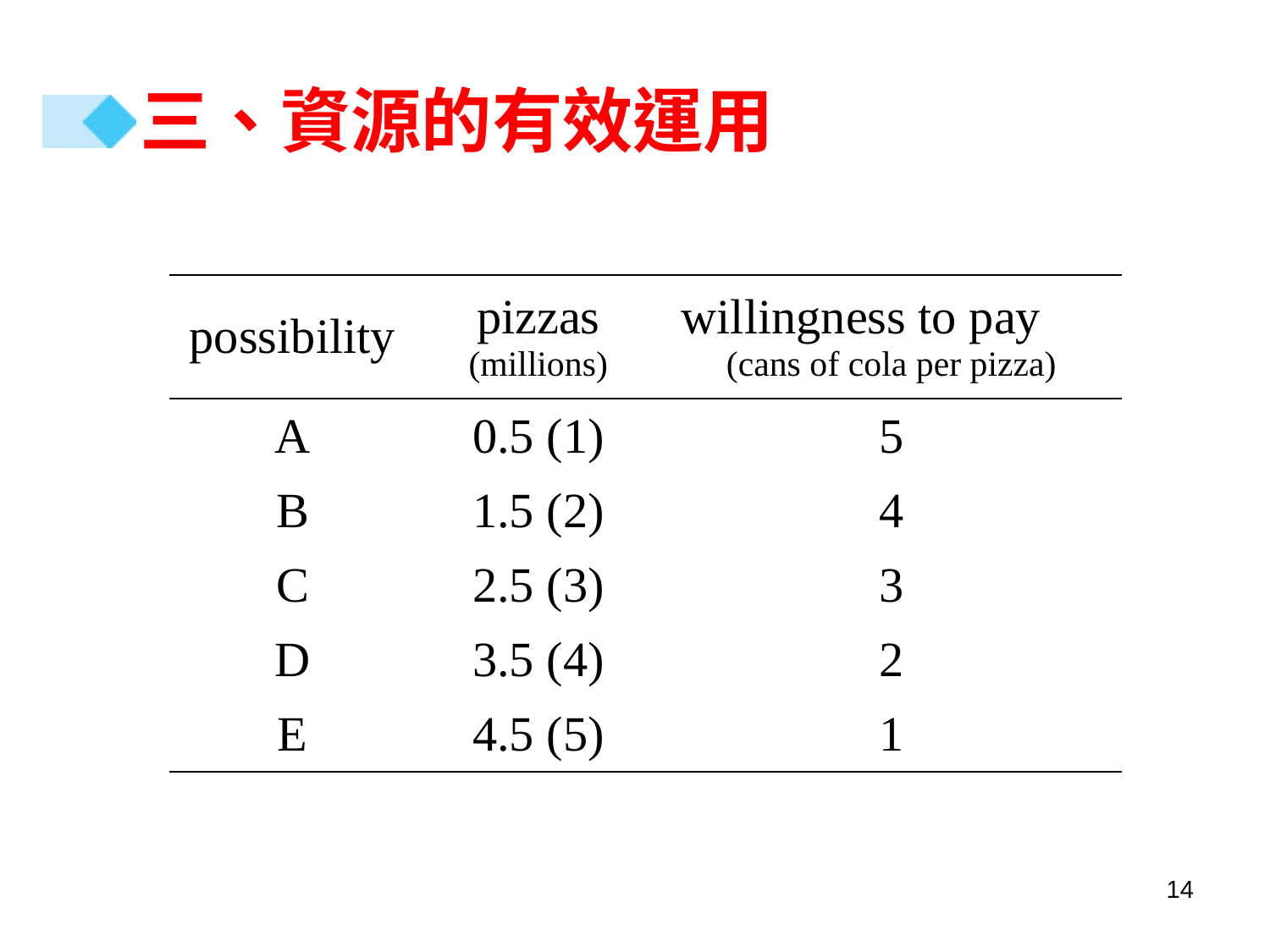

# 三、資源的有效運用
| possibility | pizzas (millions) | willingness to pay (cans of cola per pizza) |
| --- | --- | --- |
| A | 0.5 (1) | 5 |
| B | 1.5 (2) | 4 |
| C | 2.5 (3) | 3 |
| D | 3.5 (4) | 2 |
| E | 4.5 (5) | 1 |
14